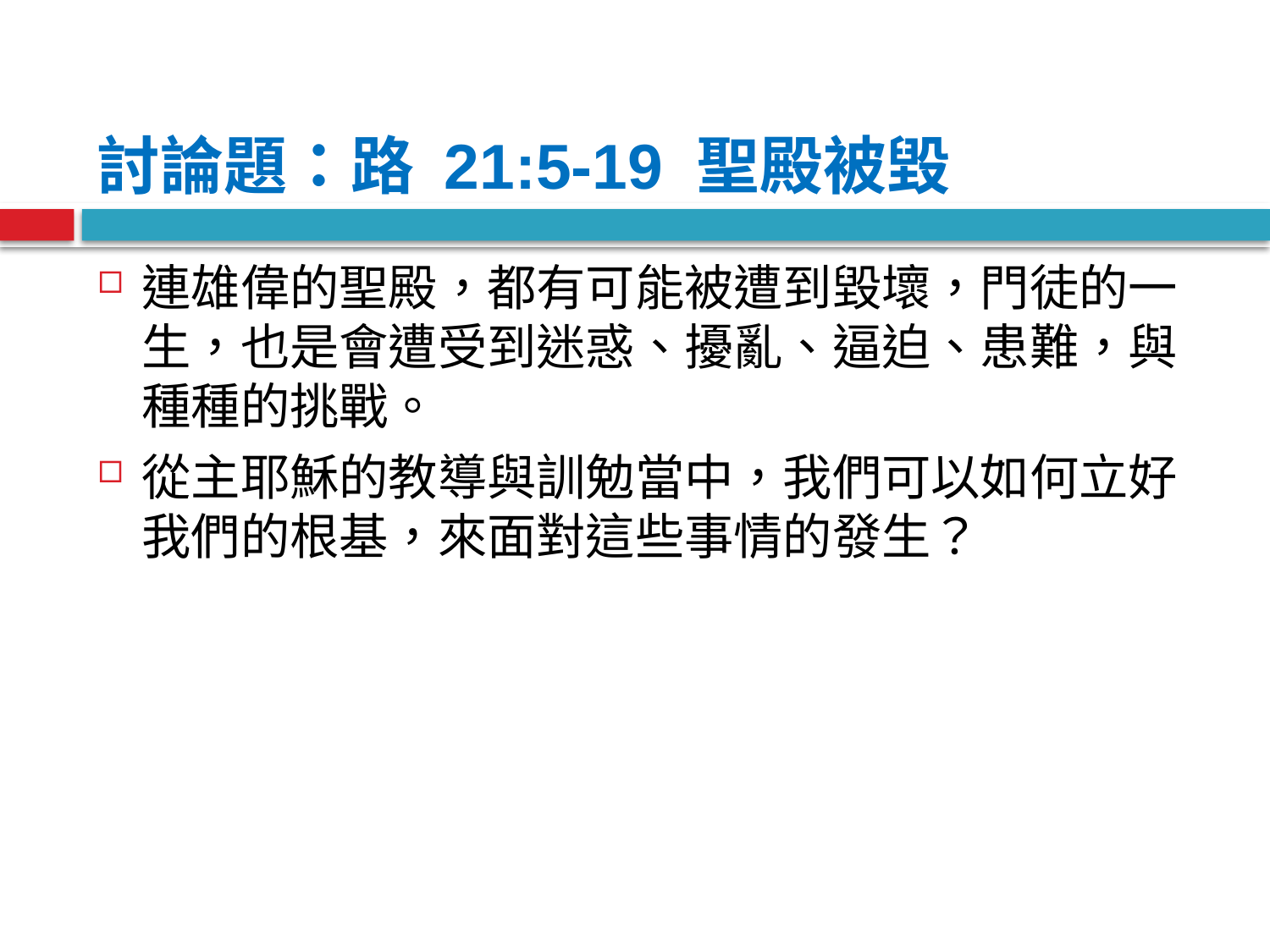

# 討論題：路 21:5-19 聖殿被毀
連雄偉的聖殿，都有可能被遭到毀壞，門徒的一生，也是會遭受到迷惑、擾亂、逼迫、患難，與種種的挑戰。
從主耶穌的教導與訓勉當中，我們可以如何立好我們的根基，來面對這些事情的發生？